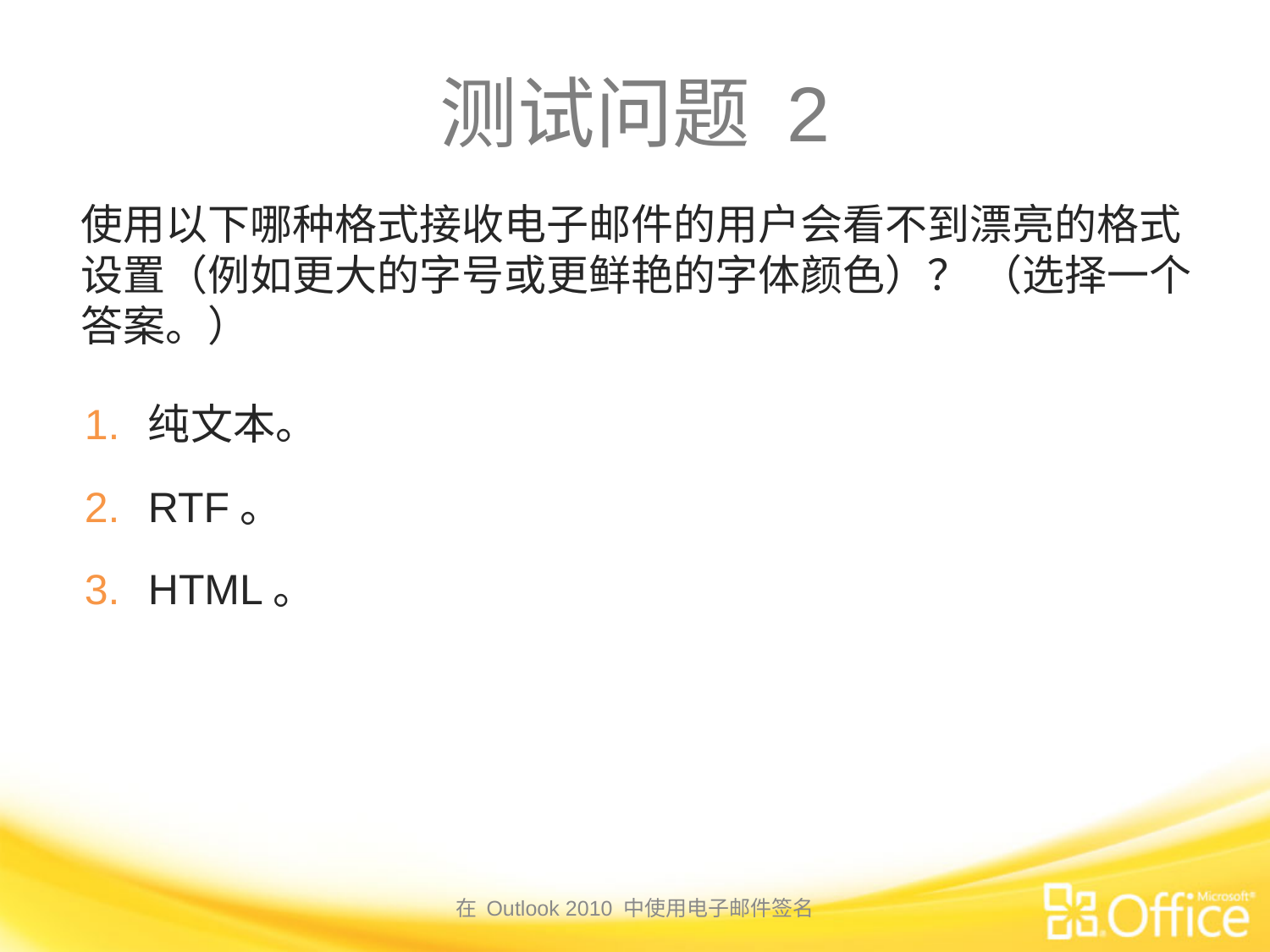

# 测试问题 2
使用以下哪种格式接收电子邮件的用户会看不到漂亮的格式设置（例如更大的字号或更鲜艳的字体颜色）？ （选择一个答案。）
纯文本。
RTF。
HTML。
在 Outlook 2010 中使用电子邮件签名